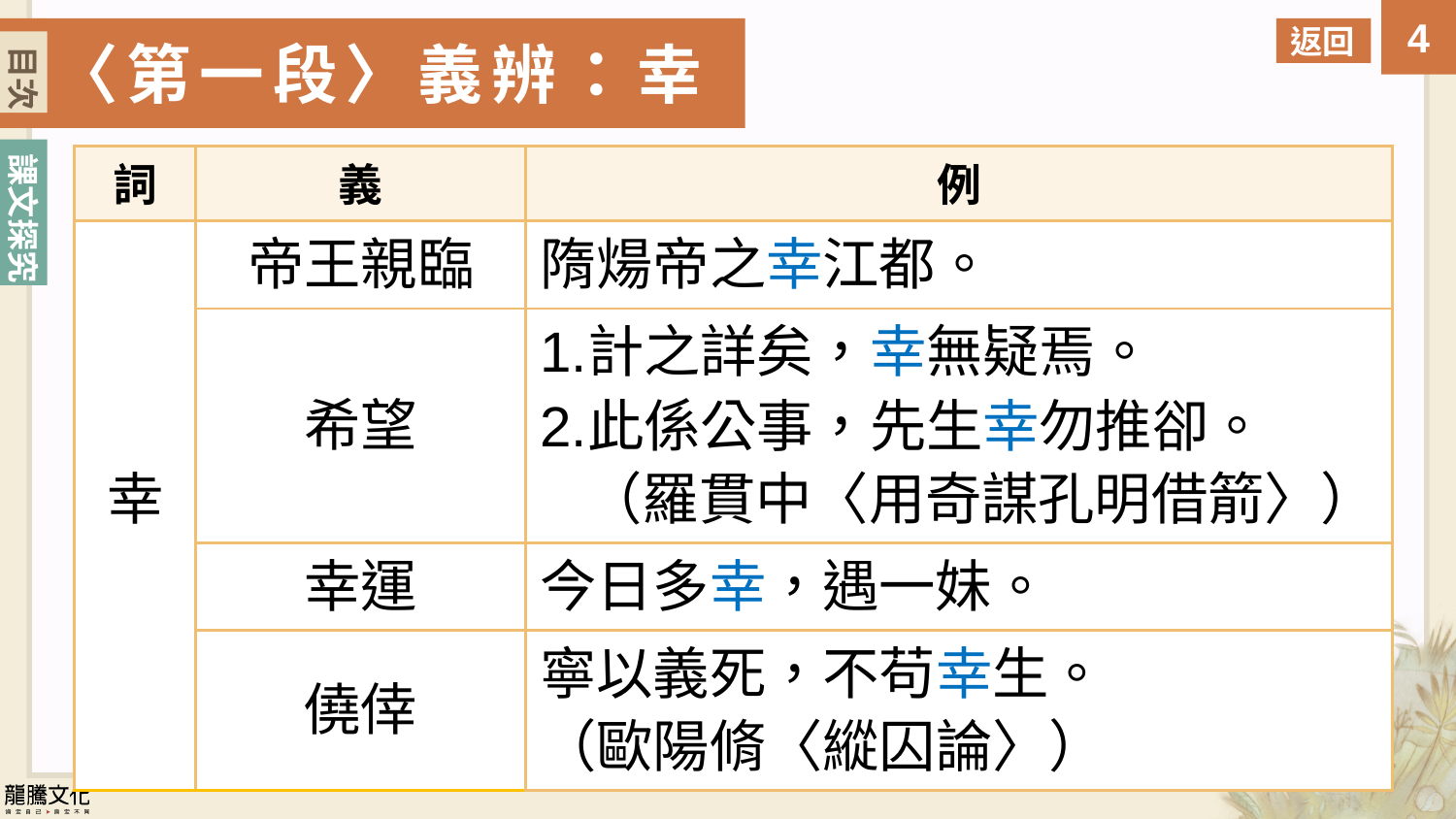

目次

返回
〈第一段〉義辨：幸
目次
| 詞 | 義 | 例 |
| --- | --- | --- |
| 幸 | 帝王親臨 | 隋煬帝之幸江都。 |
|  | 希望 | 計之詳矣，幸無疑焉。 此係公事，先生幸勿推卻。 （羅貫中〈用奇謀孔明借箭〉） |
|  | 幸運 | 今日多幸，遇一妹。 |
|  | 僥倖 | 寧以義死，不苟幸生。 （歐陽脩〈縱囚論〉） |